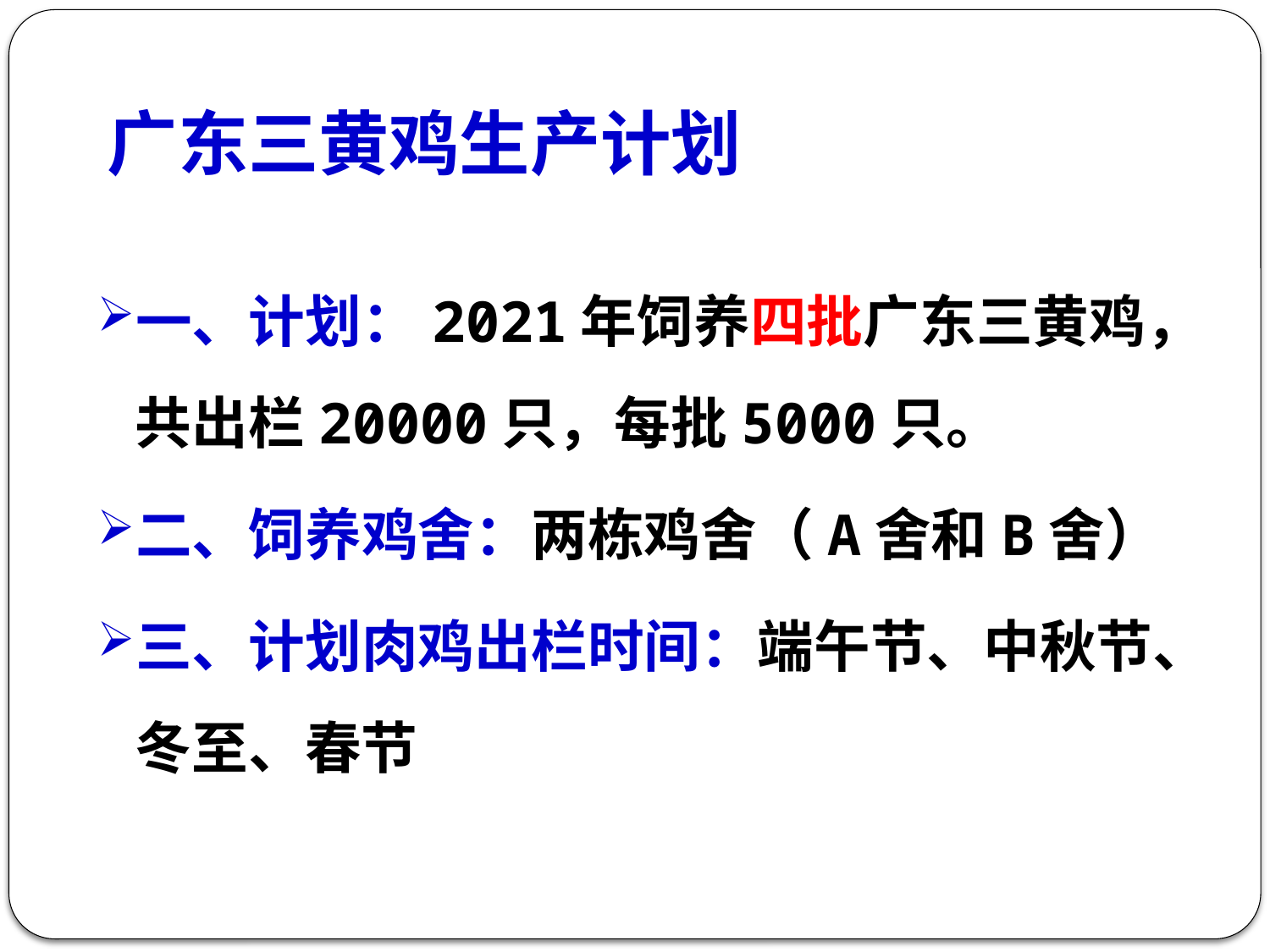

# 广东三黄鸡生产计划
一、计划：2021年饲养四批广东三黄鸡，共出栏20000只，每批5000只。
二、饲养鸡舍：两栋鸡舍（A舍和B舍）
三、计划肉鸡出栏时间：端午节、中秋节、冬至、春节